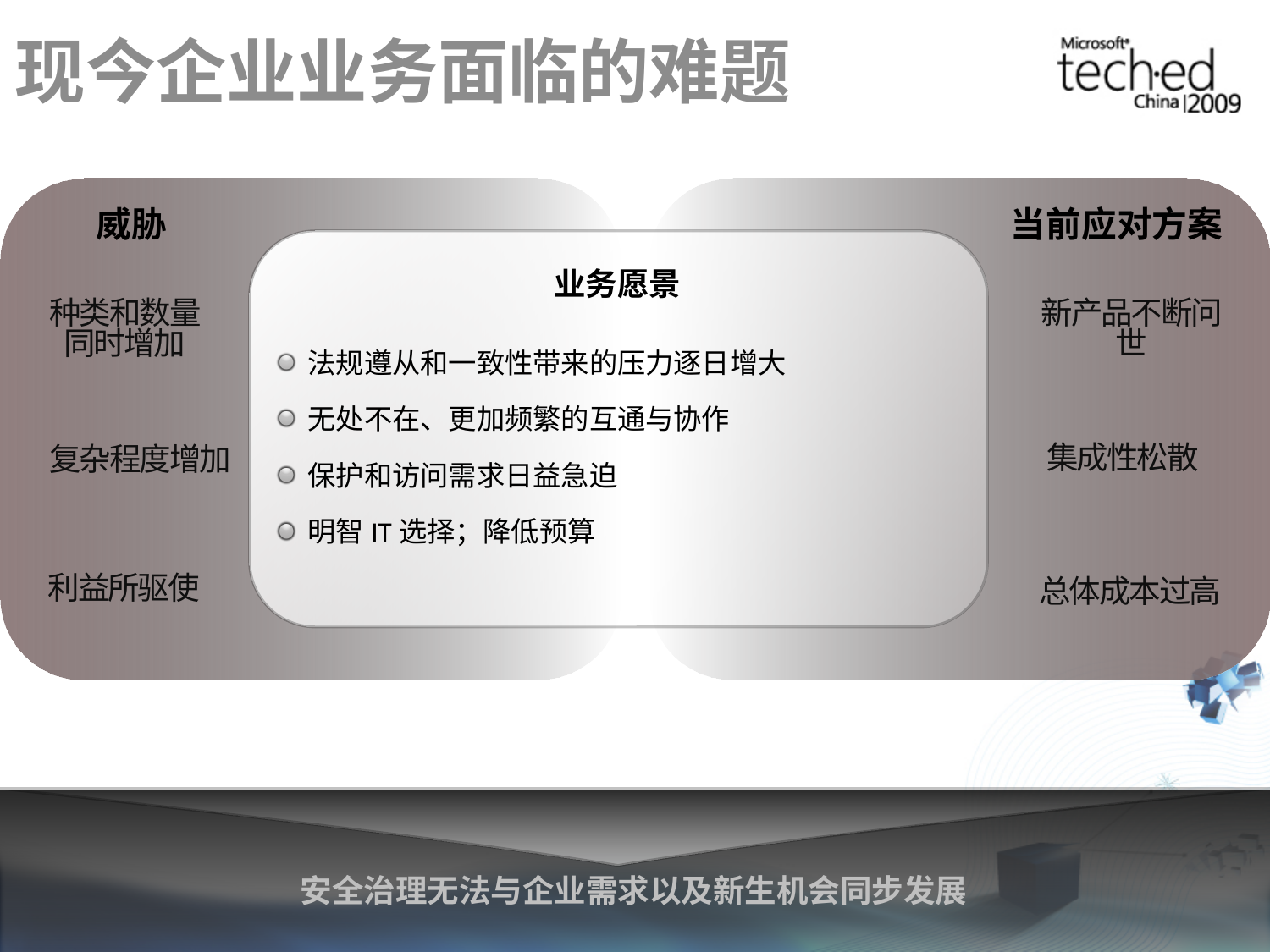

# 现今企业业务面临的难题

威胁
当前应对方案

业务愿景
种类和数量同时增加
新产品不断问世
法规遵从和一致性带来的压力逐日增大
无处不在、更加频繁的互通与协作
保护和访问需求日益急迫
明智IT选择；降低预算

集成性松散
复杂程度增加
利益所驱使
总体成本过高

安全治理无法与企业需求以及新生机会同步发展